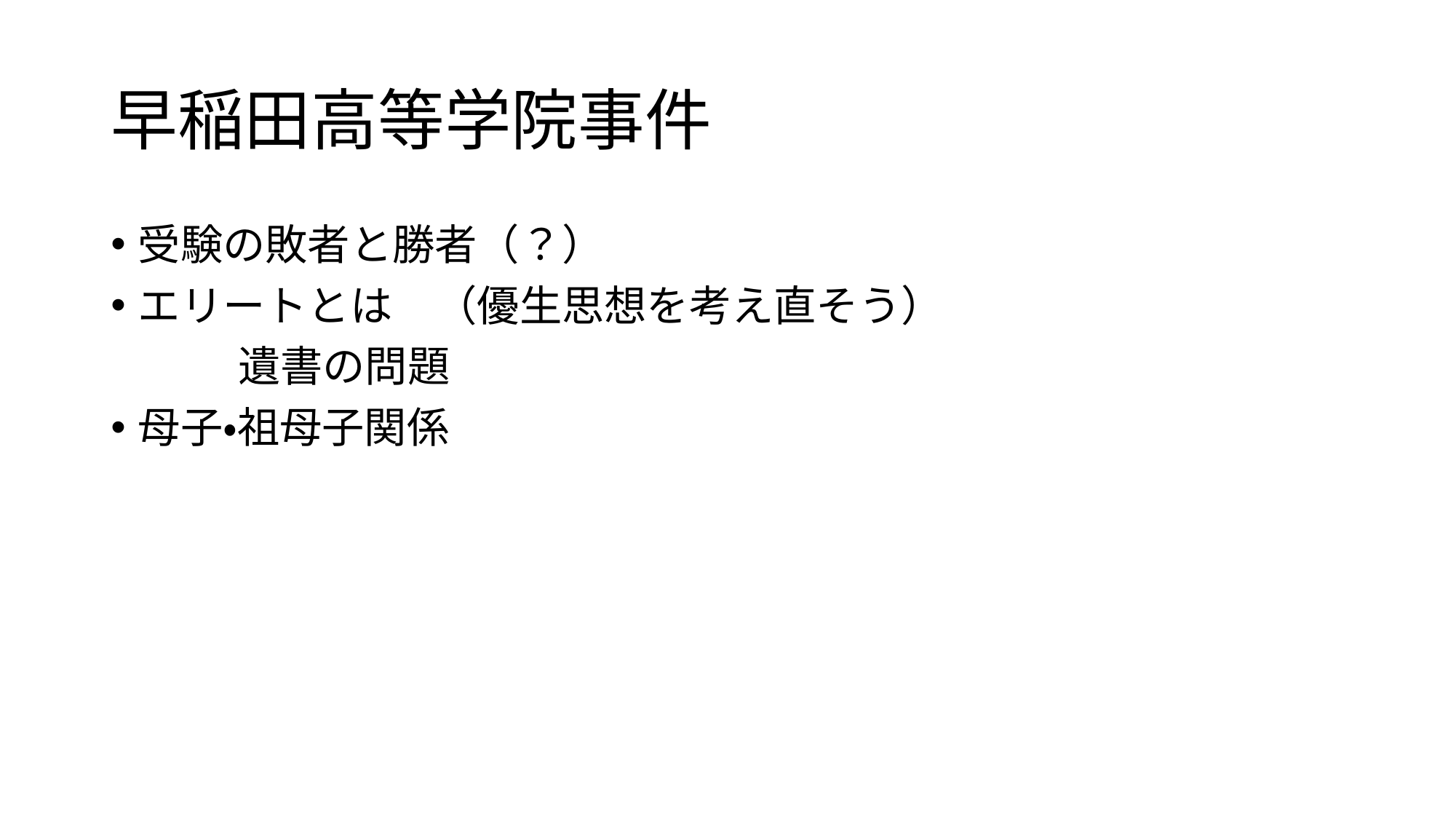

# 早稲田高等学院事件
受験の敗者と勝者（？）
エリートとは　（優生思想を考え直そう）
　　　遺書の問題
母子・祖母子関係